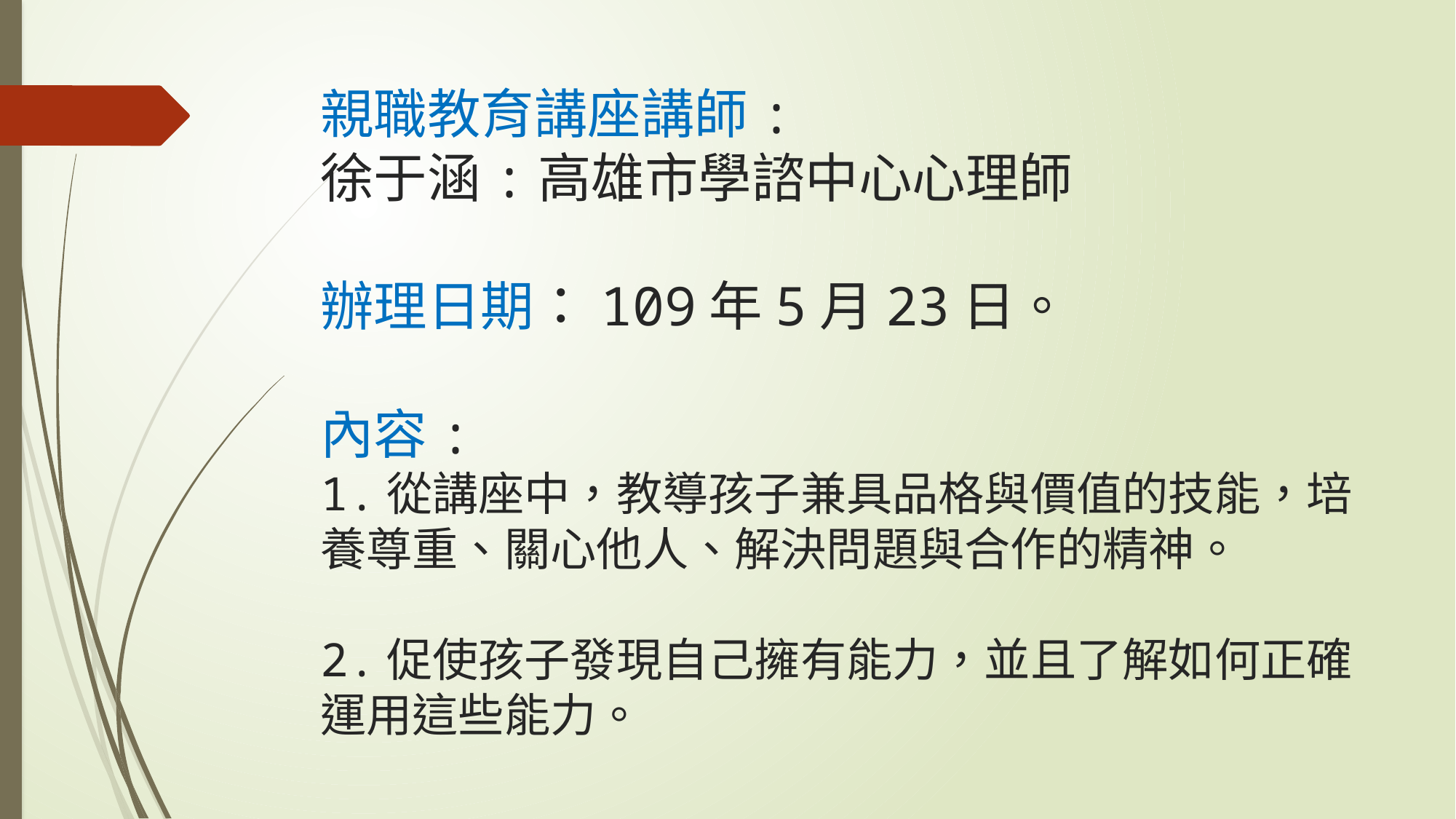

# 親職教育講座講師: 徐于涵:高雄市學諮中心心理師 辦理日期：109年5月23日。 內容: 1.從講座中，教導孩子兼具品格與價值的技能，培養尊重、關心他人、解決問題與合作的精神。 2.促使孩子發現自己擁有能力，並且了解如何正確運用這些能力。